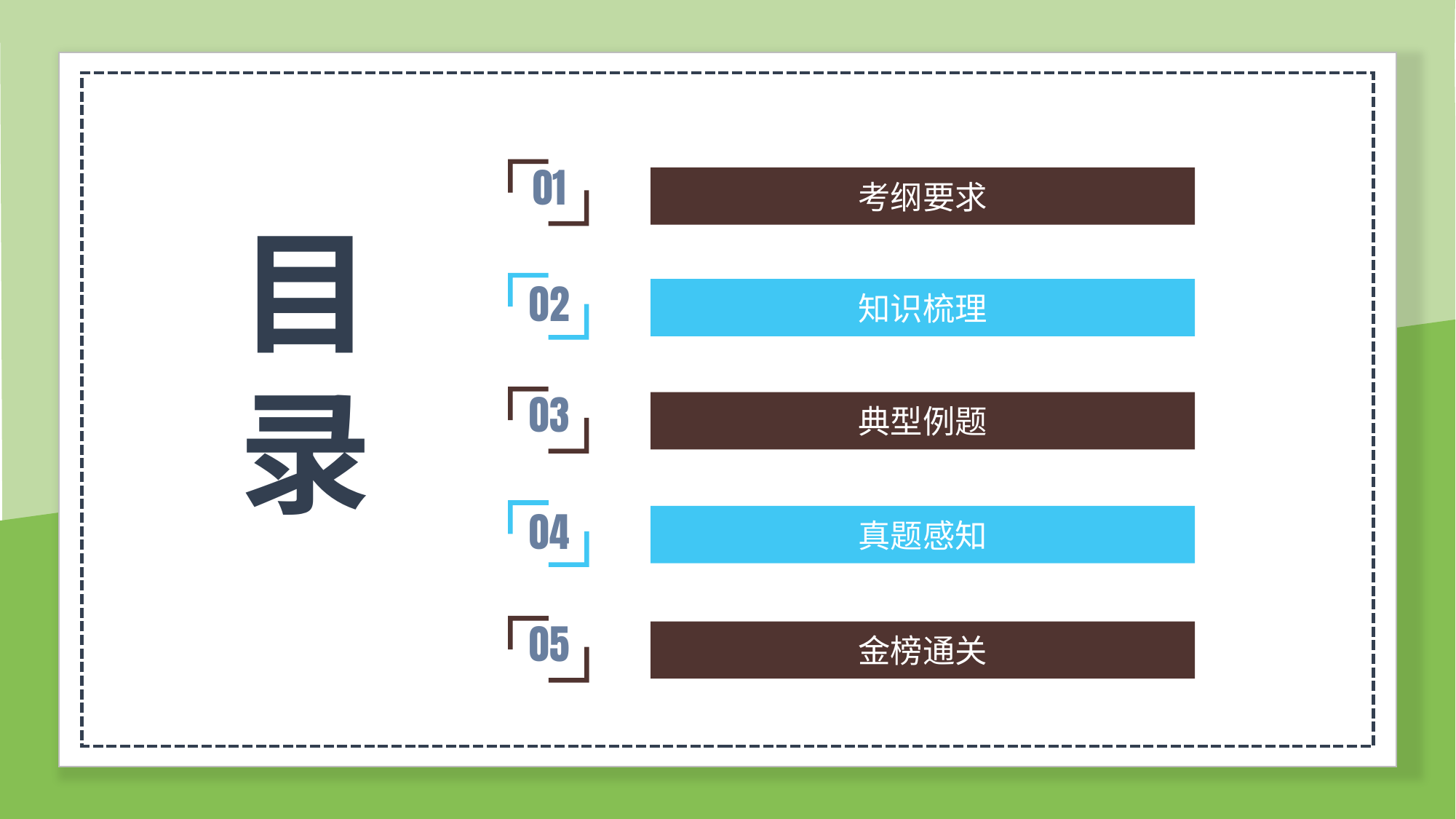

01

考纲要求
目 录

02
知识梳理
03

典型例题

04
真题感知
05

金榜通关